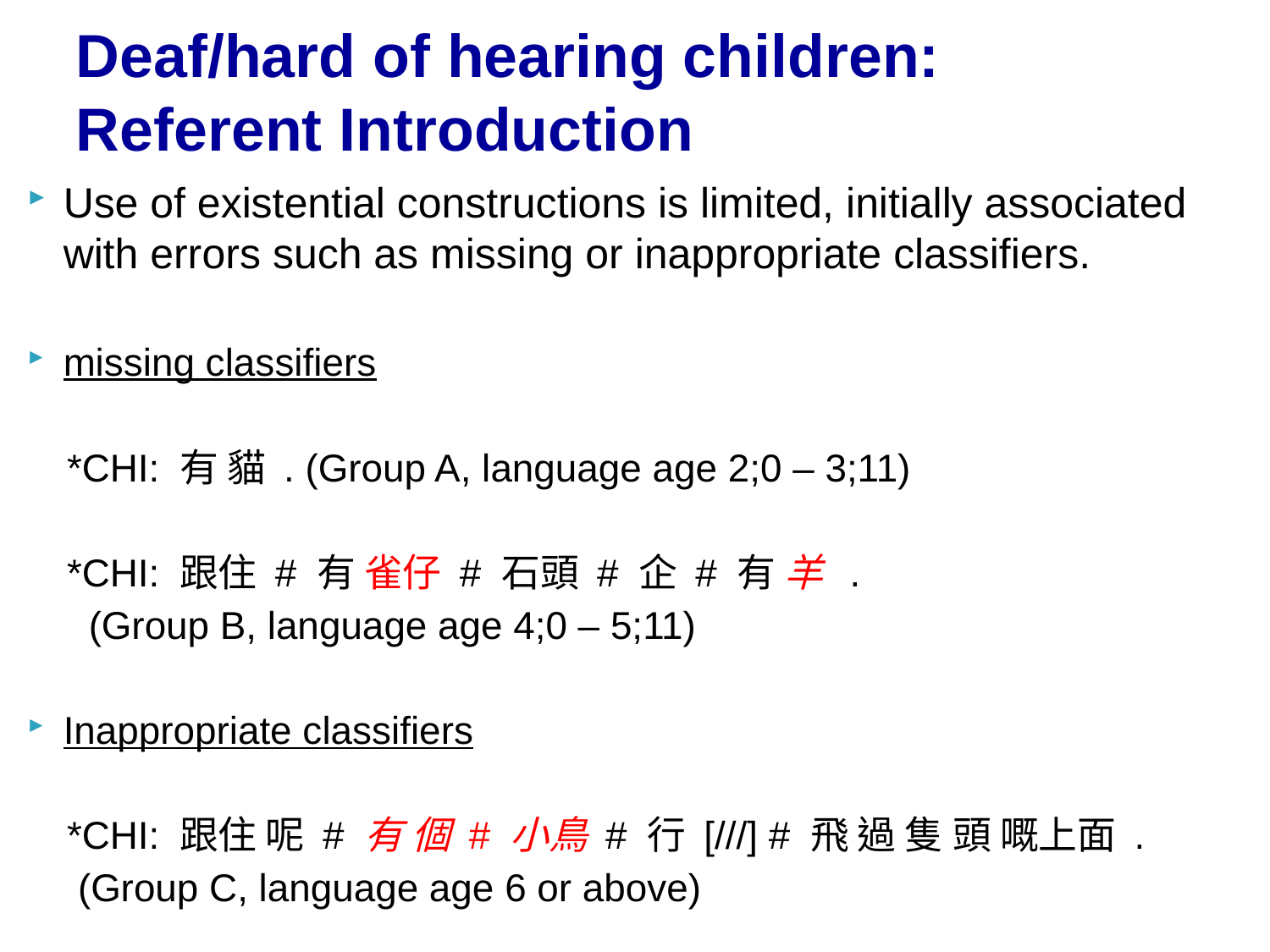

# Deaf/hard of hearing children: Referent Introduction
Use of existential constructions is limited, initially associated with errors such as missing or inappropriate classifiers.

missing classifiers

*CHI: 有 貓 . (Group A, language age 2;0 – 3;11)

*CHI: 跟住 # 有 雀仔 # 石頭 # 企 # 有 羊  .
  (Group B, language age 4;0 – 5;11)

Inappropriate classifiers

*CHI: 跟住 呢 # 有 個 # 小鳥 # 行 [///] # 飛 過 隻 頭 嘅上面 .
 (Group C, language age 6 or above)
43